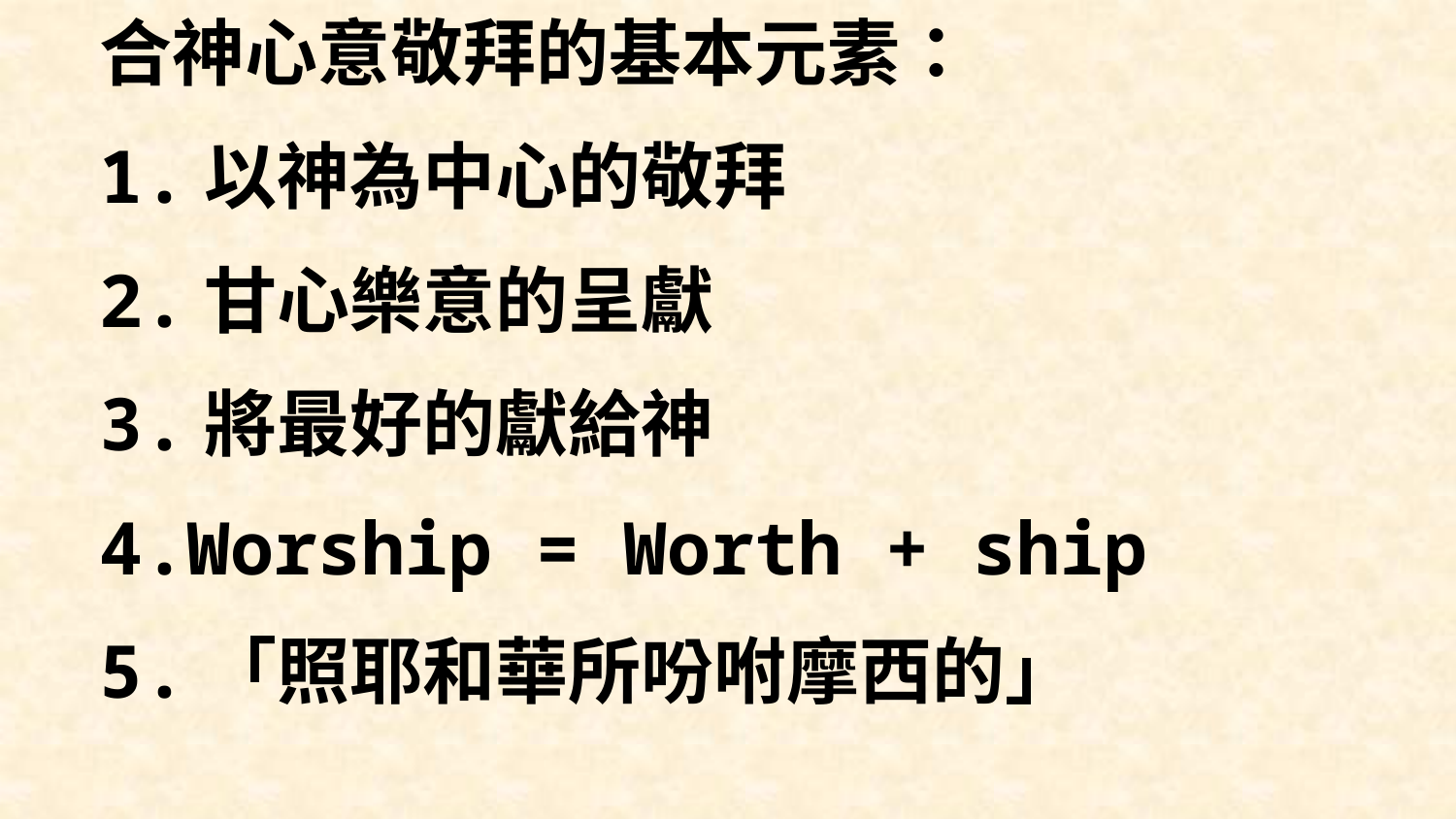

合神心意敬拜的基本元素：
1.以神為中心的敬拜
2.甘心樂意的呈獻
3.將最好的獻給神
4.Worship = Worth + ship
5.「照耶和華所吩咐摩西的」